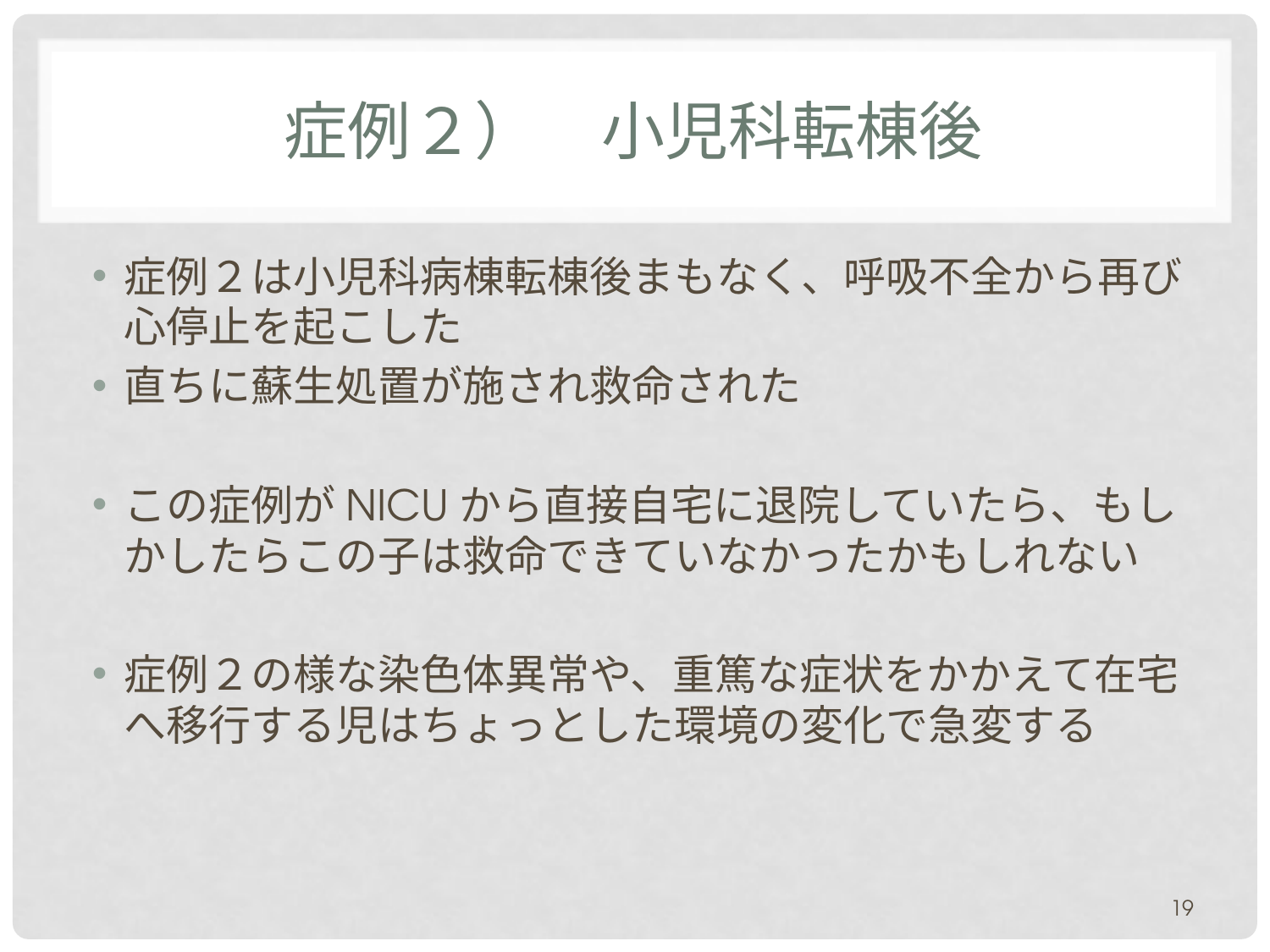

# 症例２）　小児科転棟後
症例２は小児科病棟転棟後まもなく、呼吸不全から再び心停止を起こした
直ちに蘇生処置が施され救命された

この症例がNICUから直接自宅に退院していたら、もしかしたらこの子は救命できていなかったかもしれない

症例２の様な染色体異常や、重篤な症状をかかえて在宅へ移行する児はちょっとした環境の変化で急変する

19